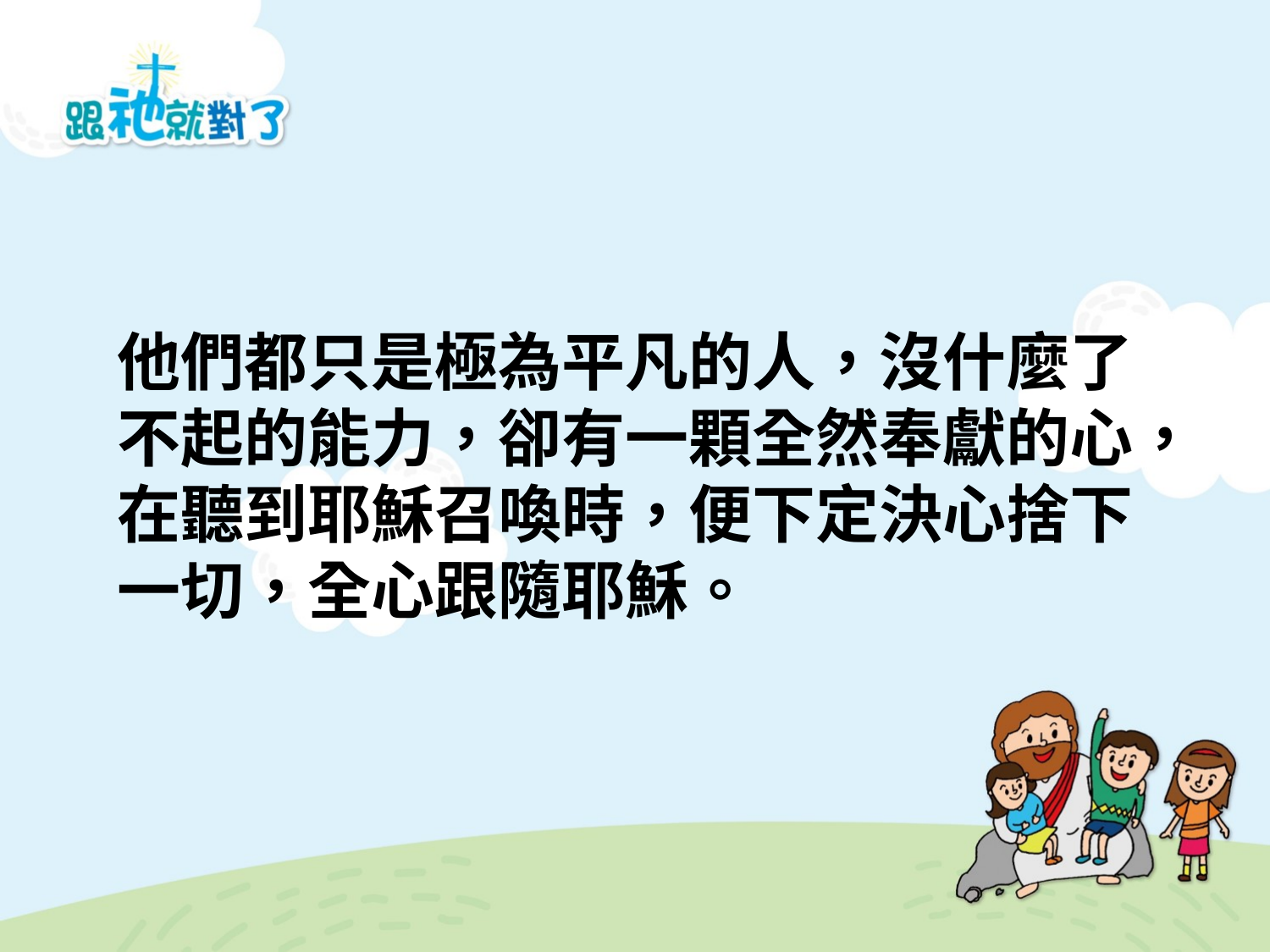

他們都只是極為平凡的人，沒什麼了不起的能力，卻有一顆全然奉獻的心，在聽到耶穌召喚時，便下定決心捨下一切，全心跟隨耶穌。